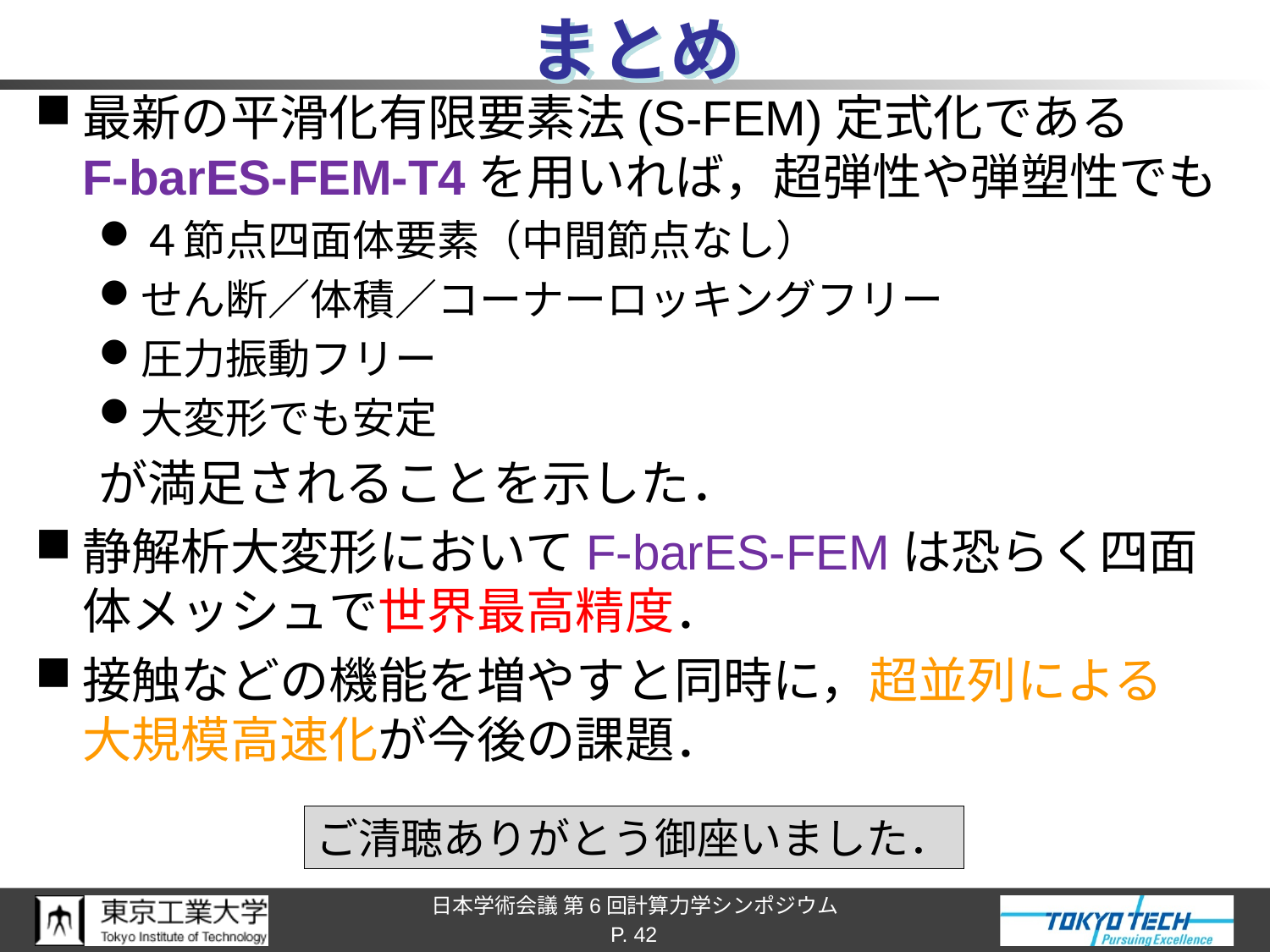

# まとめ
最新の平滑化有限要素法(S-FEM)定式化である
F-barES-FEM-T4を用いれば，超弾性や弾塑性でも
４節点四面体要素（中間節点なし）
せん断／体積／コーナーロッキングフリー
圧力振動フリー
大変形でも安定
が満足されることを示した．
静解析大変形においてF-barES-FEMは恐らく四面体メッシュで世界最高精度．
接触などの機能を増やすと同時に，超並列による
大規模高速化が今後の課題．
ご清聴ありがとう御座いました．
P. 42